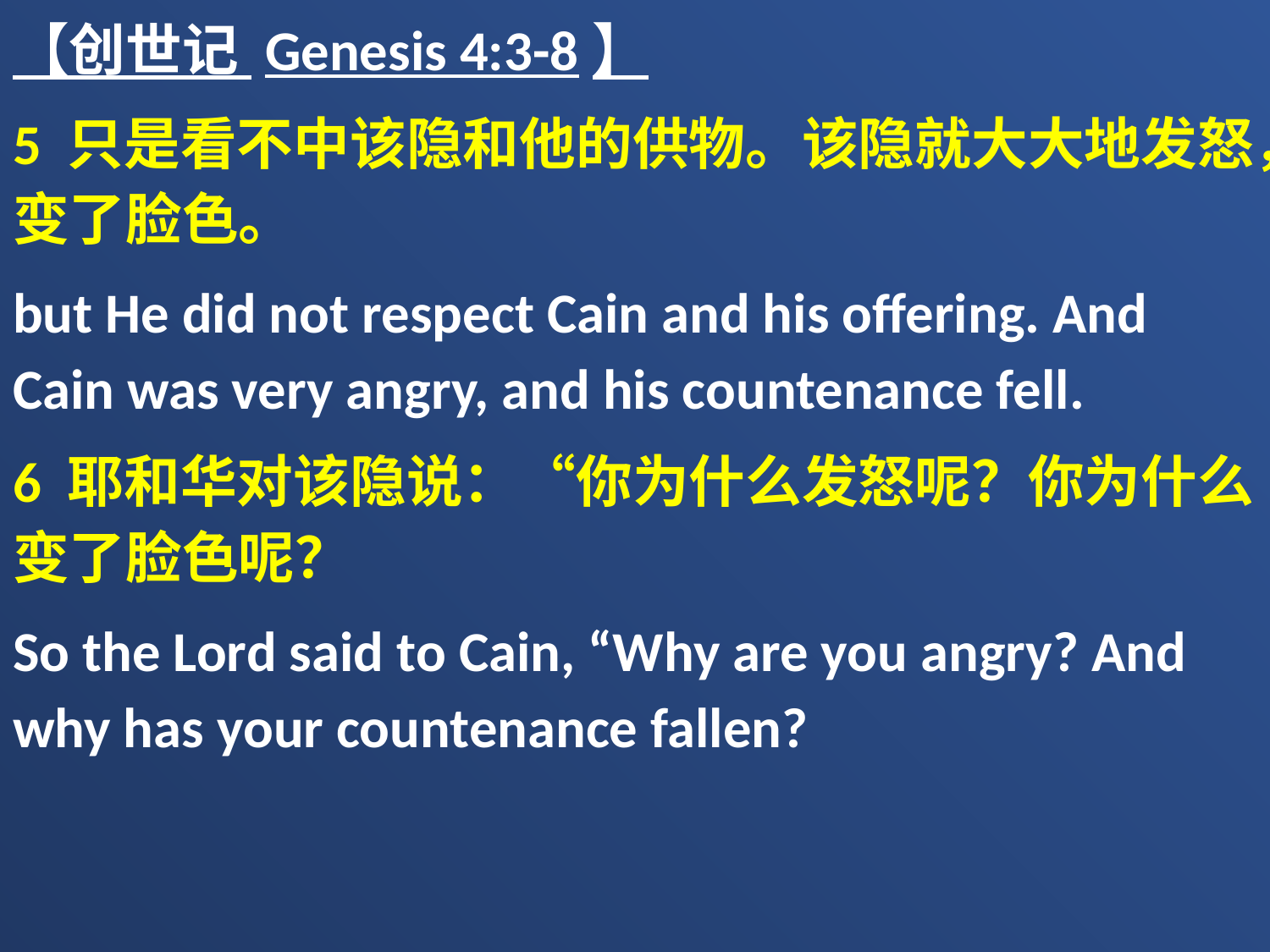

【创世记 Genesis 4:3-8】
5 只是看不中该隐和他的供物。该隐就大大地发怒，变了脸色。
but He did not respect Cain and his offering. And Cain was very angry, and his countenance fell.
6 耶和华对该隐说：“你为什么发怒呢？你为什么变了脸色呢？
So the Lord said to Cain, “Why are you angry? And why has your countenance fallen?